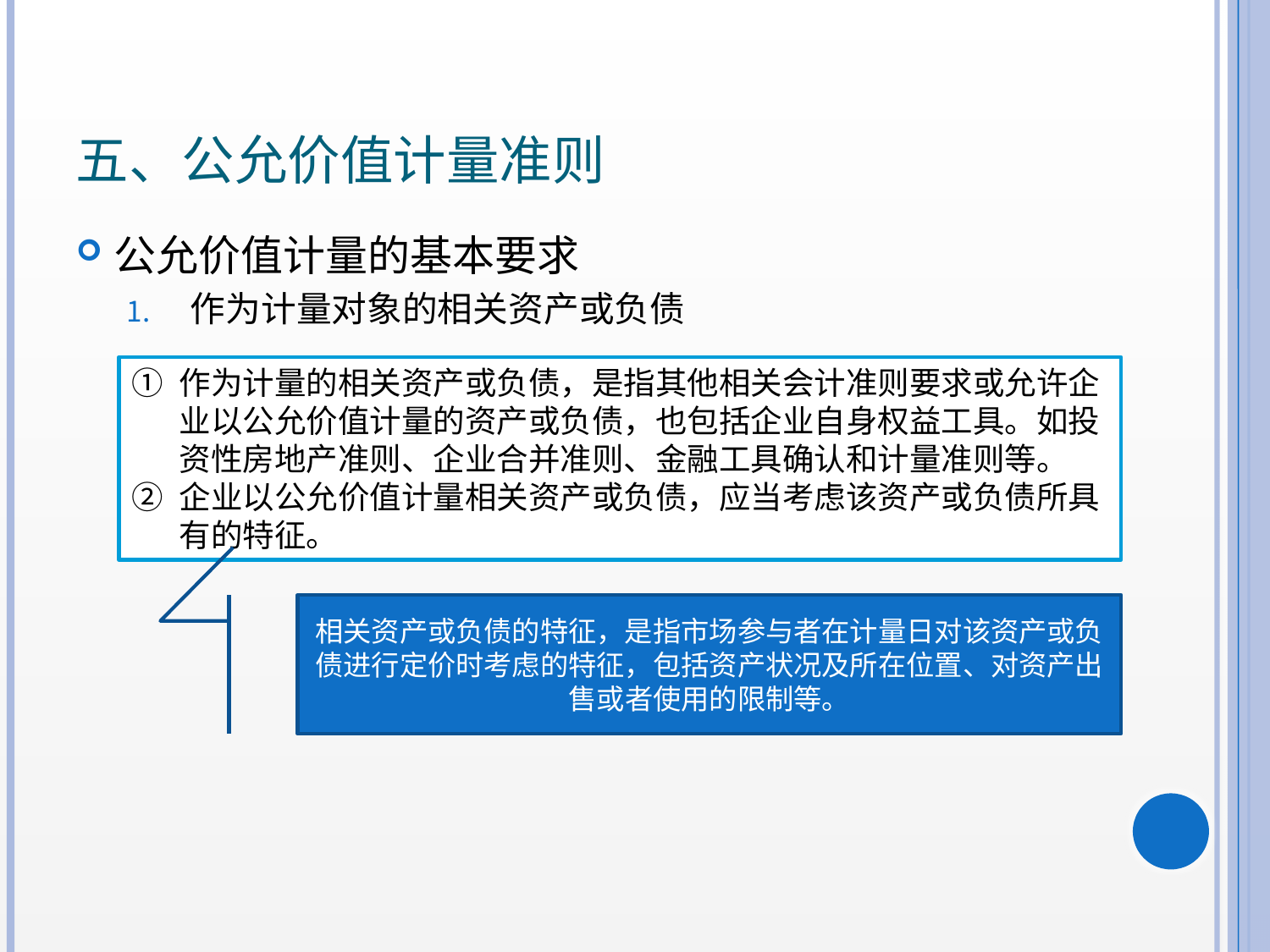

# 五、公允价值计量准则
公允价值计量的基本要求
作为计量对象的相关资产或负债

作为计量的相关资产或负债，是指其他相关会计准则要求或允许企业以公允价值计量的资产或负债，也包括企业自身权益工具。如投资性房地产准则、企业合并准则、金融工具确认和计量准则等。
企业以公允价值计量相关资产或负债，应当考虑该资产或负债所具有的特征。
相关资产或负债的特征，是指市场参与者在计量日对该资产或负债进行定价时考虑的特征，包括资产状况及所在位置、对资产出售或者使用的限制等。